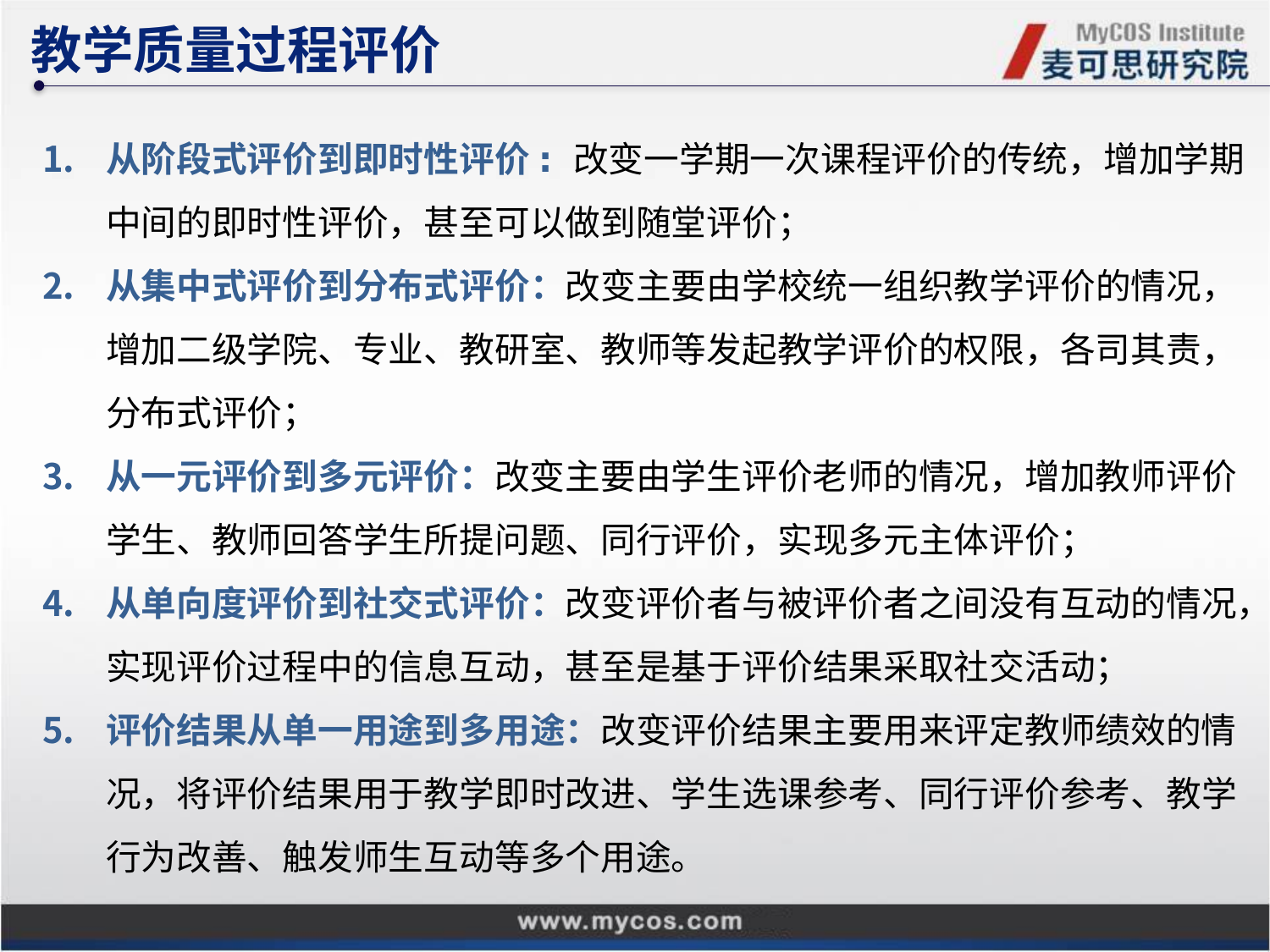

教学质量过程评价
从阶段式评价到即时性评价: 改变一学期一次课程评价的传统，增加学期中间的即时性评价，甚至可以做到随堂评价；
从集中式评价到分布式评价：改变主要由学校统一组织教学评价的情况，增加二级学院、专业、教研室、教师等发起教学评价的权限，各司其责，分布式评价；
从一元评价到多元评价：改变主要由学生评价老师的情况，增加教师评价学生、教师回答学生所提问题、同行评价，实现多元主体评价；
从单向度评价到社交式评价：改变评价者与被评价者之间没有互动的情况，实现评价过程中的信息互动，甚至是基于评价结果采取社交活动；
评价结果从单一用途到多用途：改变评价结果主要用来评定教师绩效的情况，将评价结果用于教学即时改进、学生选课参考、同行评价参考、教学行为改善、触发师生互动等多个用途。